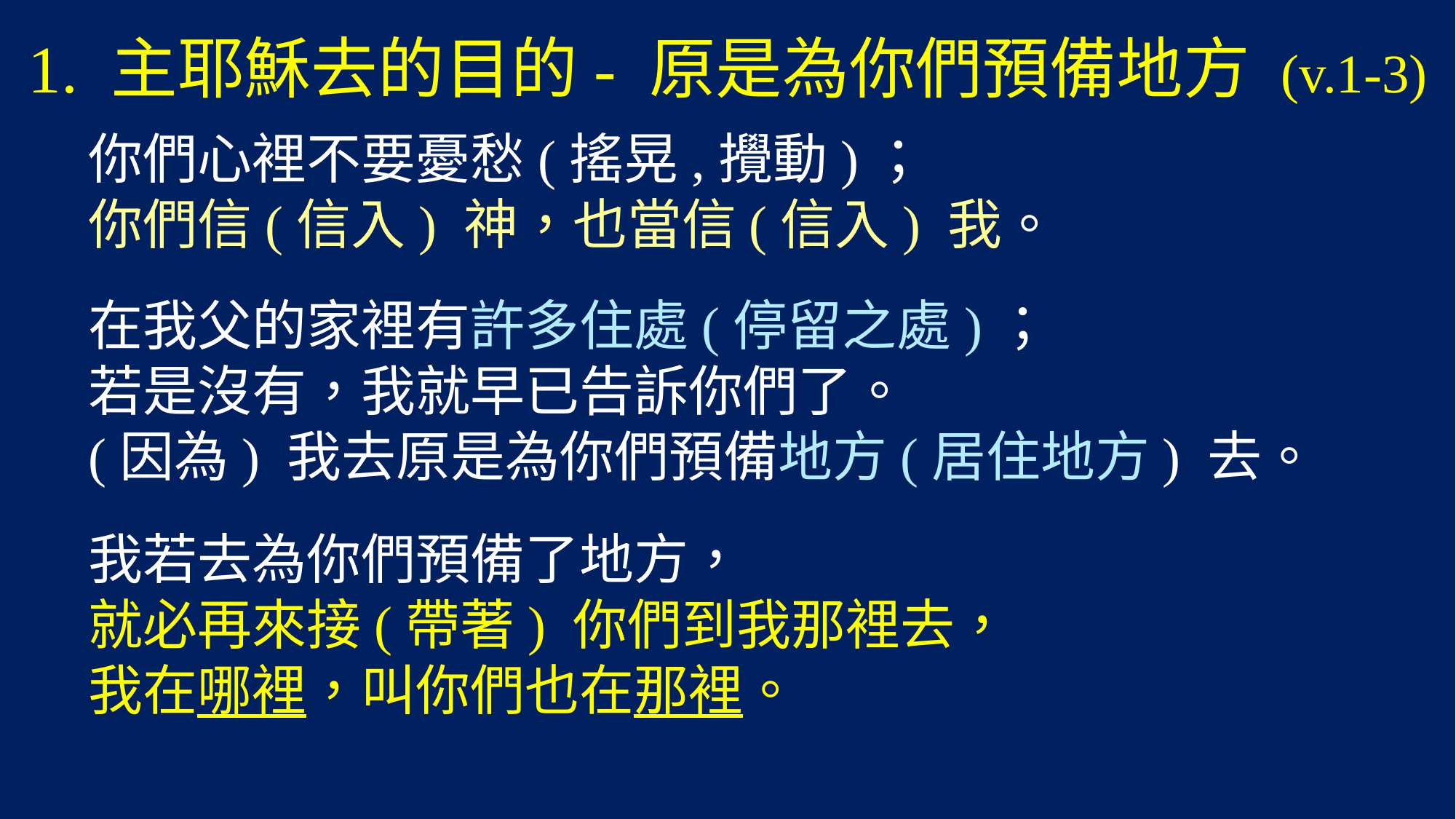

# 1. 主耶穌去的目的- 原是為你們預備地方 (v.1-3)
你們心裡不要憂愁(搖晃,攪動)；
你們信(信入) 神，也當信(信入) 我。

在我父的家裡有許多住處(停留之處)；
若是沒有，我就早已告訴你們了。
(因為) 我去原是為你們預備地方(居住地方) 去。

我若去為你們預備了地方，
就必再來接(帶著) 你們到我那裡去，
我在哪裡，叫你們也在那裡。